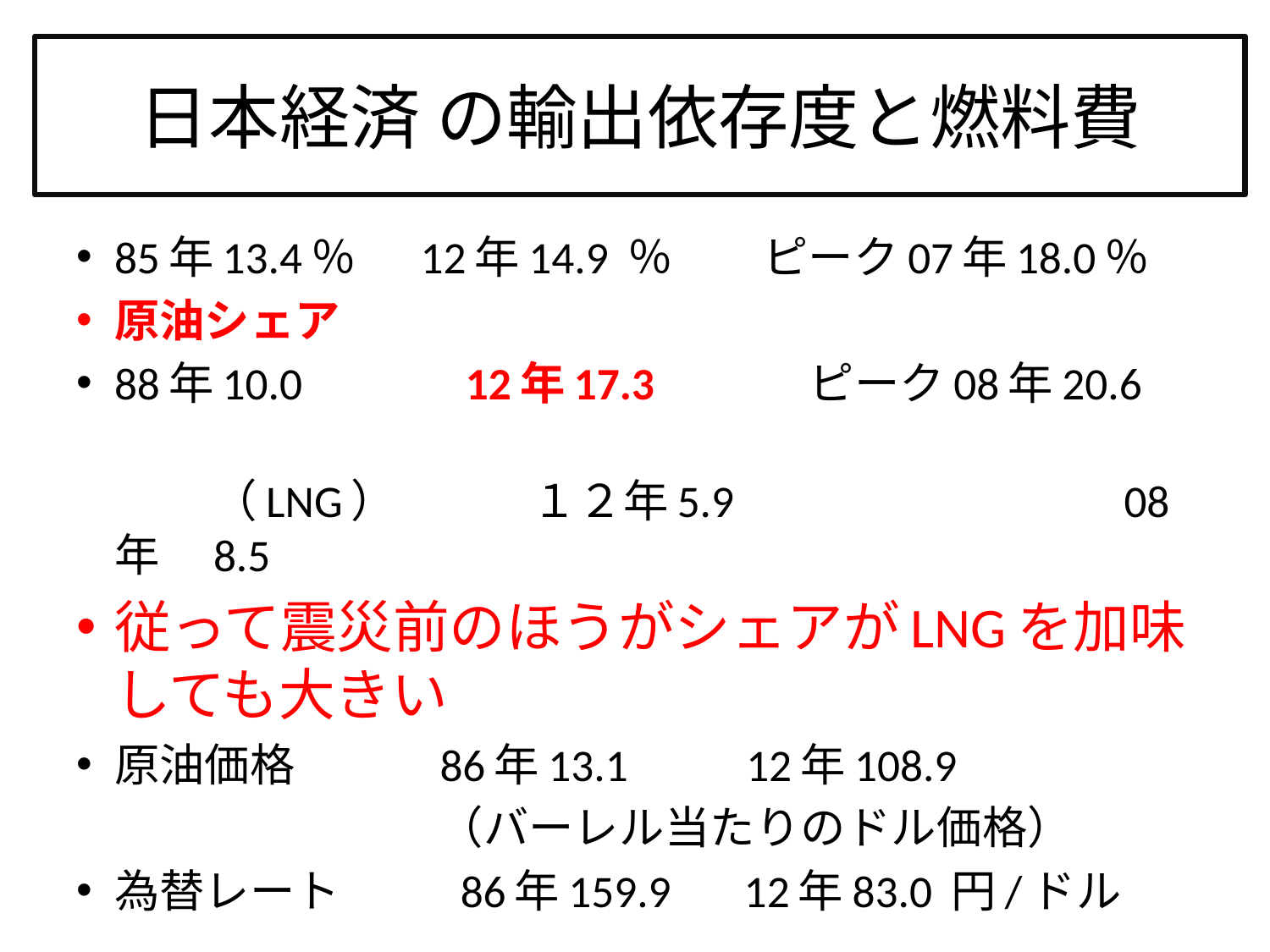

# 日本経済 の輸出依存度と燃料費
85年13.4％ 　12年14.9 ％　　ピーク07年18.0％
原油シェア
88年10.0 　　　12年17.3 　　　ピーク08年20.6
　　　（LNG）　　　１２年5.9 　　　　　　　　08年　8.5
従って震災前のほうがシェアがLNGを加味しても大きい
原油価格　　　86年13.1　 　12年108.9
　　　　　　　　（バーレル当たりのドル価格）
為替レート 　 　86年159.9 　12年83.0 円/ドル